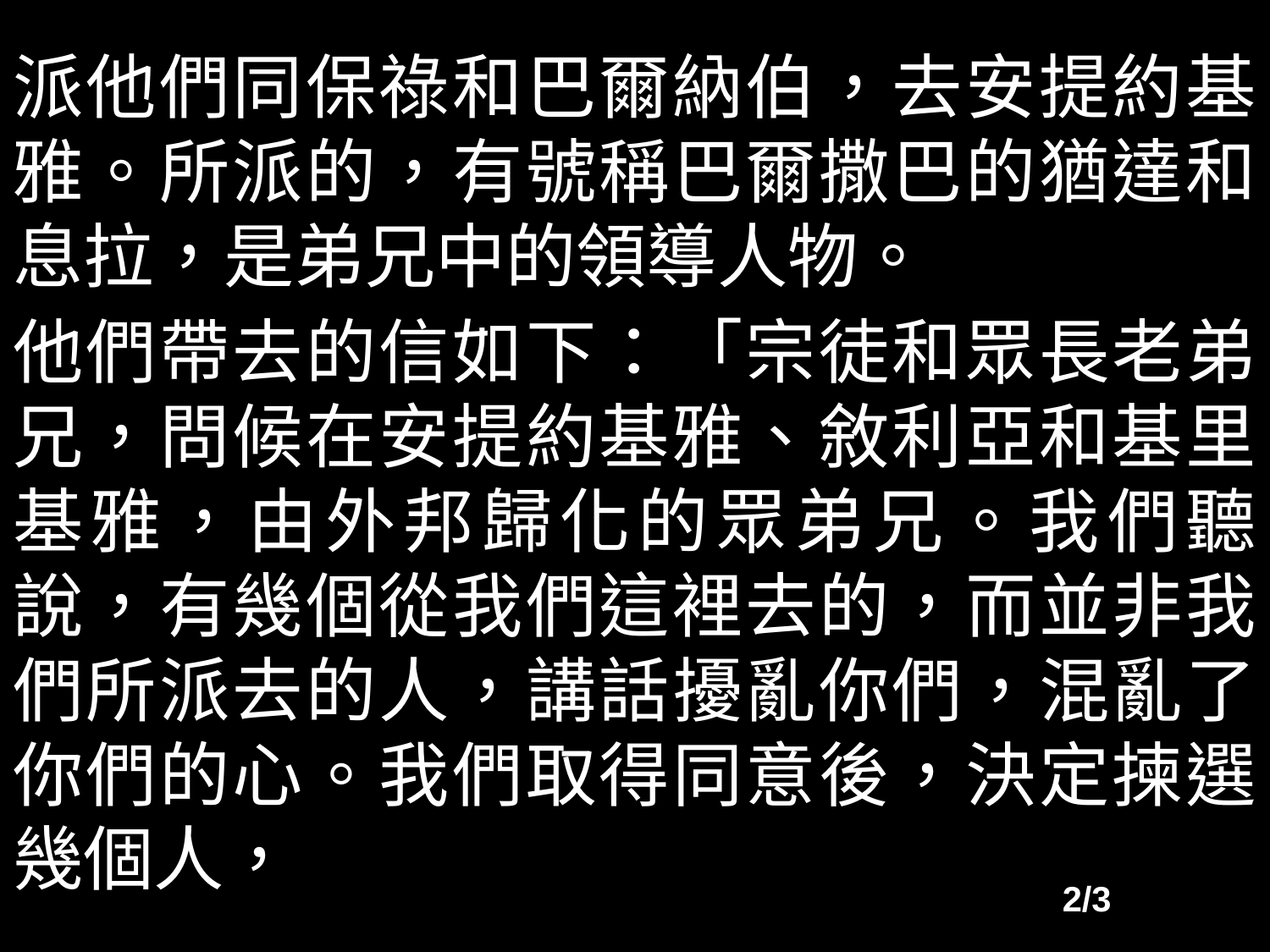

派他們同保祿和巴爾納伯，去安提約基雅。所派的，有號稱巴爾撒巴的猶達和息拉，是弟兄中的領導人物。
他們帶去的信如下：「宗徒和眾長老弟兄，問候在安提約基雅、敘利亞和基里基雅，由外邦歸化的眾弟兄。我們聽說，有幾個從我們這裡去的，而並非我們所派去的人，講話擾亂你們，混亂了你們的心。我們取得同意後，決定揀選幾個人，
2/3